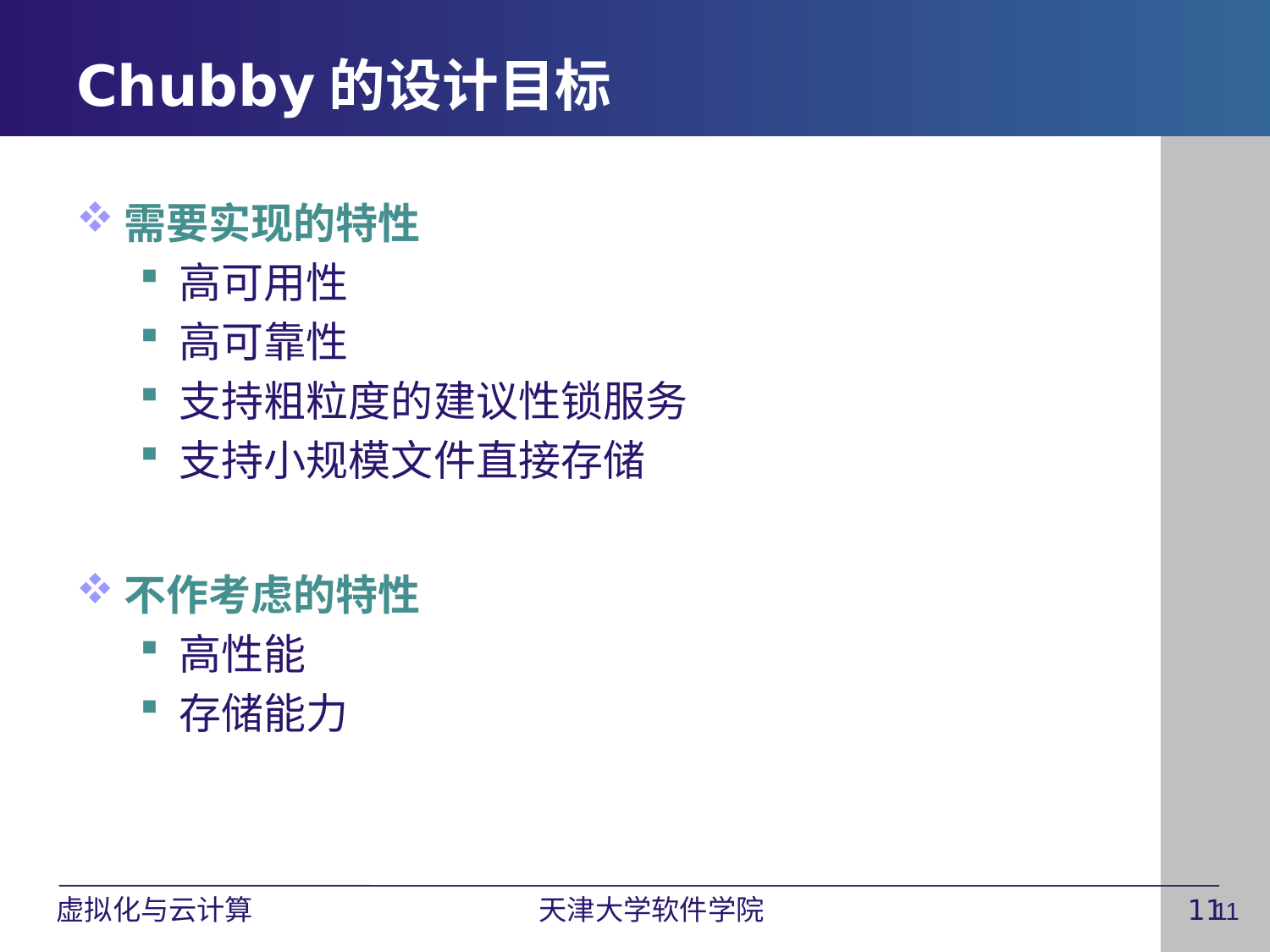

# Chubby的设计目标
需要实现的特性
高可用性
高可靠性
支持粗粒度的建议性锁服务
支持小规模文件直接存储

不作考虑的特性
高性能
存储能力
11